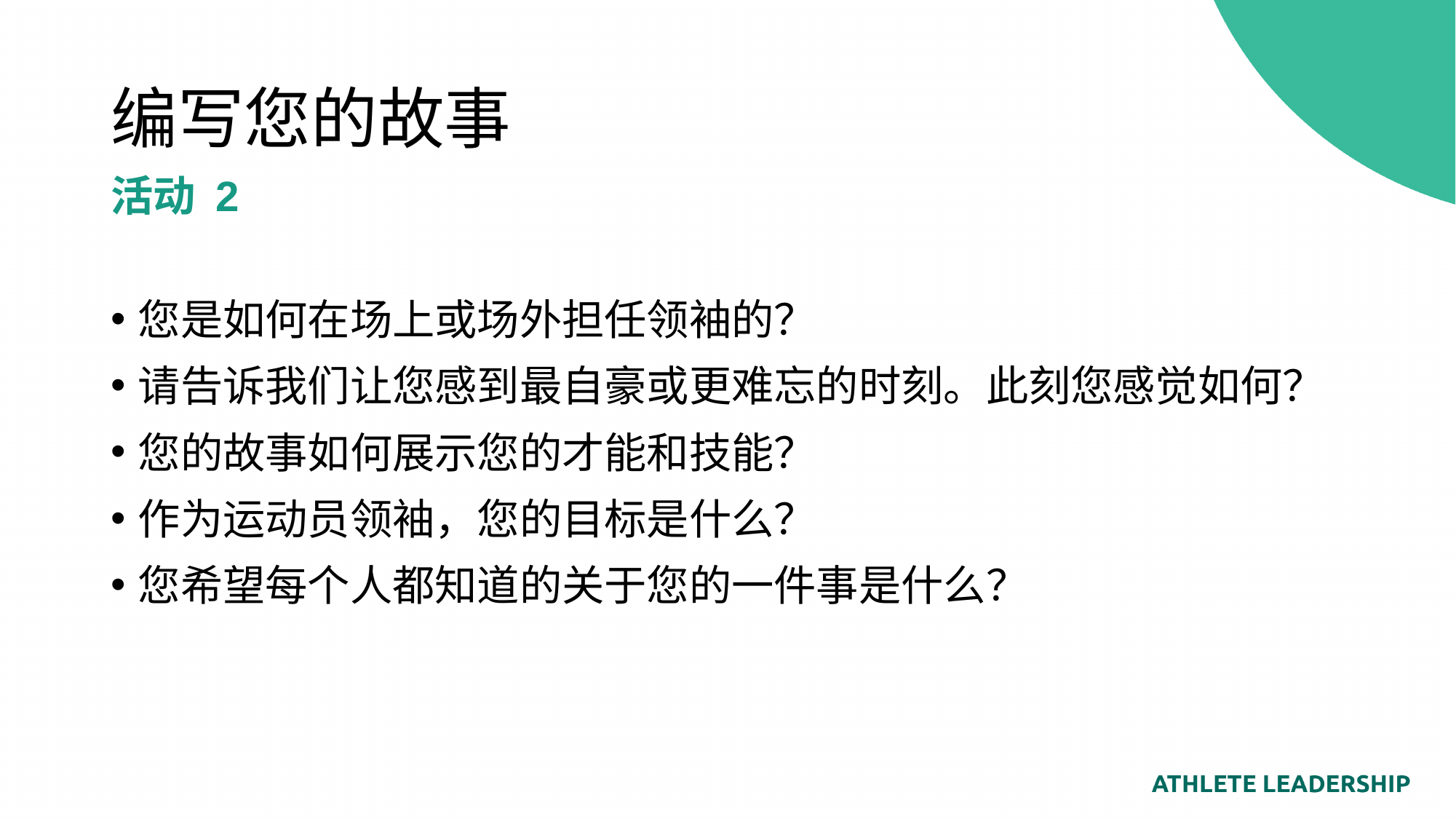

# 编写您的故事
活动 2
您是如何在场上或场外担任领袖的？
请告诉我们让您感到最自豪或更难忘的时刻。此刻您感觉如何？
您的故事如何展示您的才能和技能？
作为运动员领袖，您的目标是什么？
您希望每个人都知道的关于您的一件事是什么？